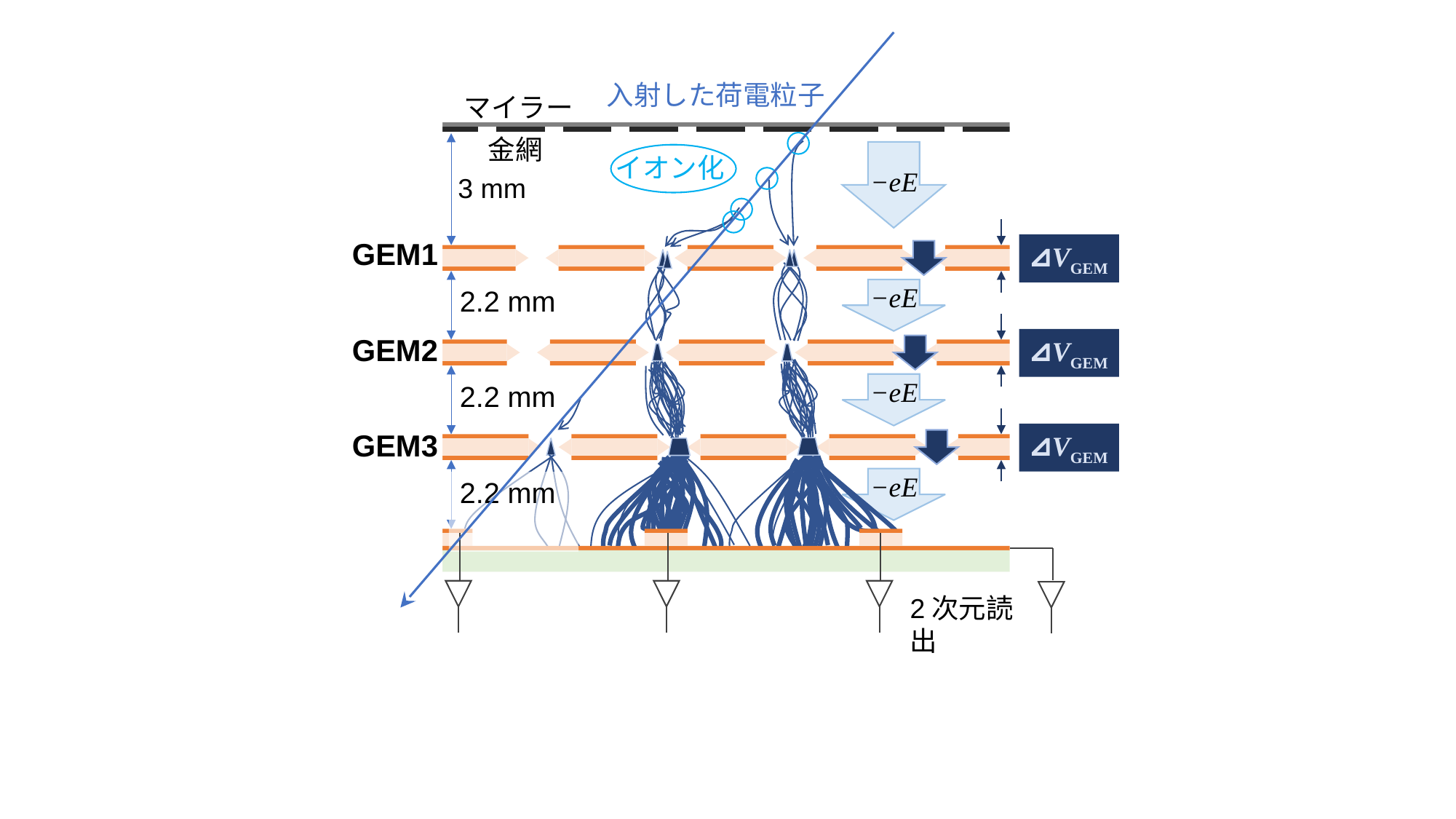

入射した荷電粒子
マイラー
金網

−eE
−eE

−eE

−eE

イオン化
                3 mm

|  |  |
| --- | --- |
| GEM1 |  |
|  | 2.2 mm |
| GEM2 |  |
|  | 2.2 mm |
| GEM3 |  |
|  | 2.2 mm |

⊿VGEM
⊿V

⊿VGEM

⊿VGEM

2次元読出